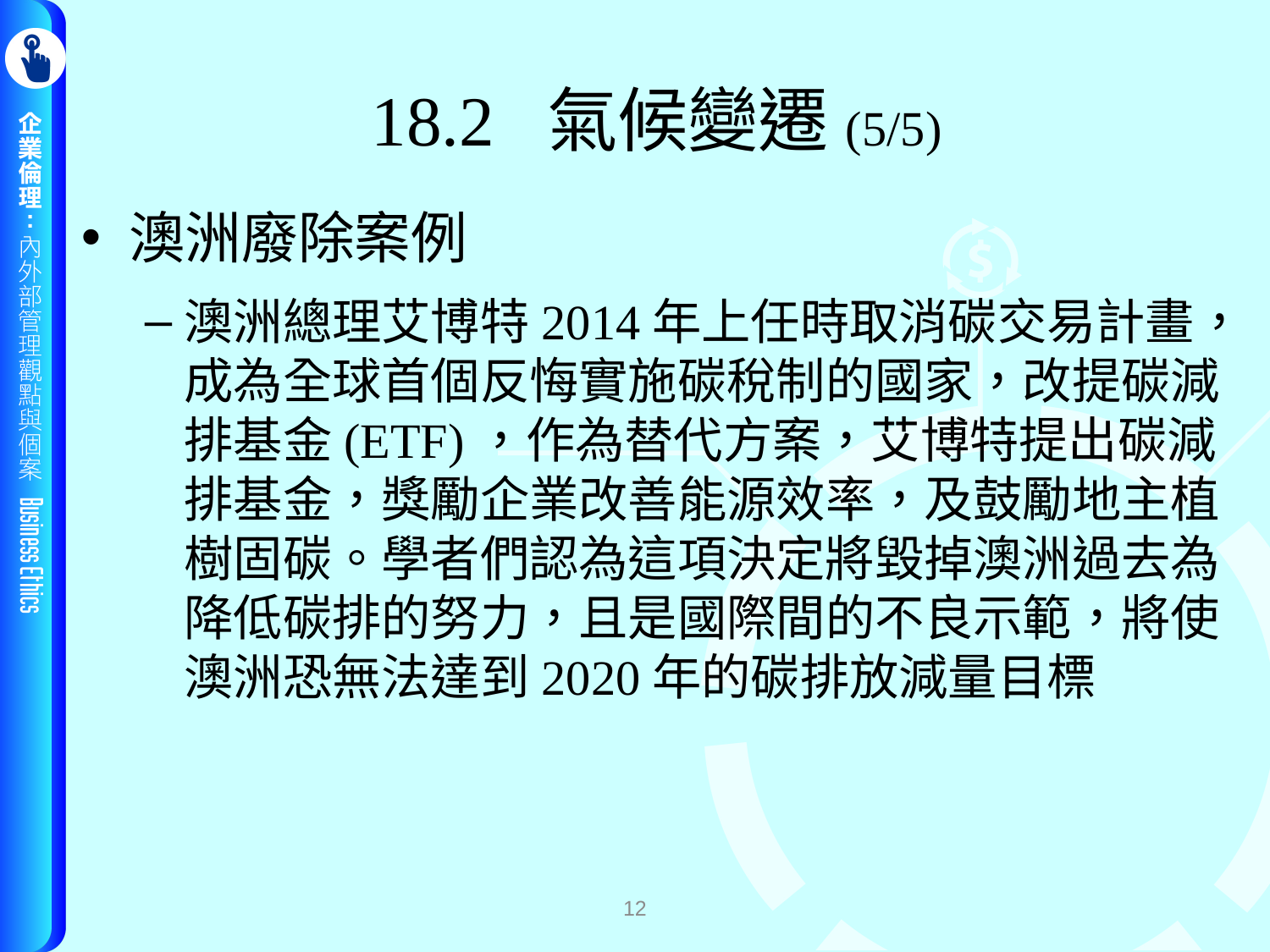

# 18.2  氣候變遷(5/5)
澳洲廢除案例
澳洲總理艾博特2014年上任時取消碳交易計畫，成為全球首個反悔實施碳稅制的國家，改提碳減排基金(ETF)，作為替代方案，艾博特提出碳減排基金，獎勵企業改善能源效率，及鼓勵地主植樹固碳。學者們認為這項決定將毀掉澳洲過去為降低碳排的努力，且是國際間的不良示範，將使澳洲恐無法達到2020年的碳排放減量目標
12